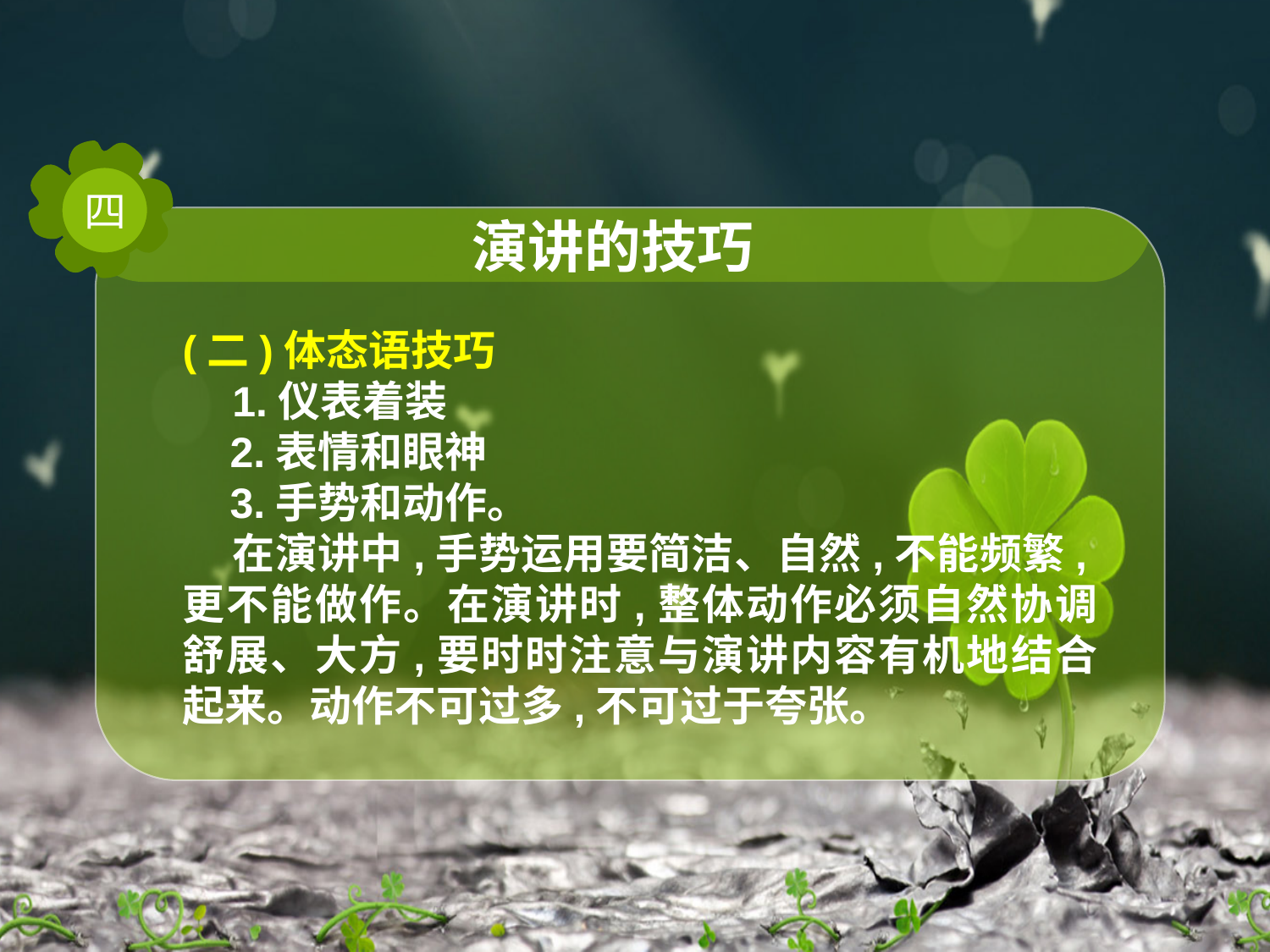

四

演讲的技巧
(二)体态语技巧
    1.仪表着装
    2.表情和眼神
    3.手势和动作。
    在演讲中,手势运用要简洁、自然,不能频繁,更不能做作。在演讲时,整体动作必须自然协调舒展、大方,要时时注意与演讲内容有机地结合起来。动作不可过多,不可过于夸张。